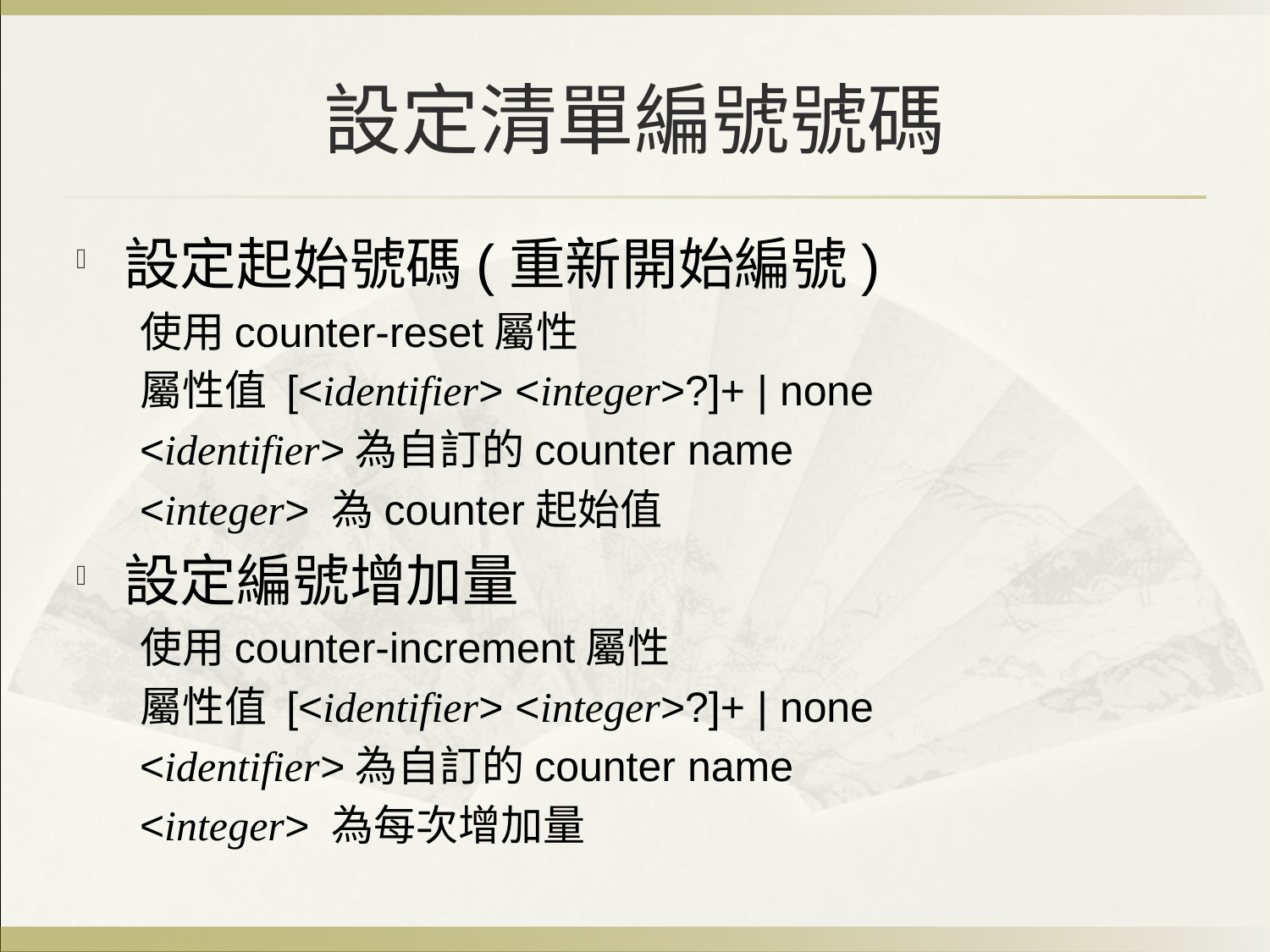

# 設定清單編號號碼
設定起始號碼(重新開始編號)
使用counter-reset屬性
屬性值 [<identifier> <integer>?]+ | none
<identifier>為自訂的counter name
<integer> 為counter起始值
設定編號增加量
使用counter-increment屬性
屬性值 [<identifier> <integer>?]+ | none
<identifier>為自訂的counter name
<integer> 為每次增加量